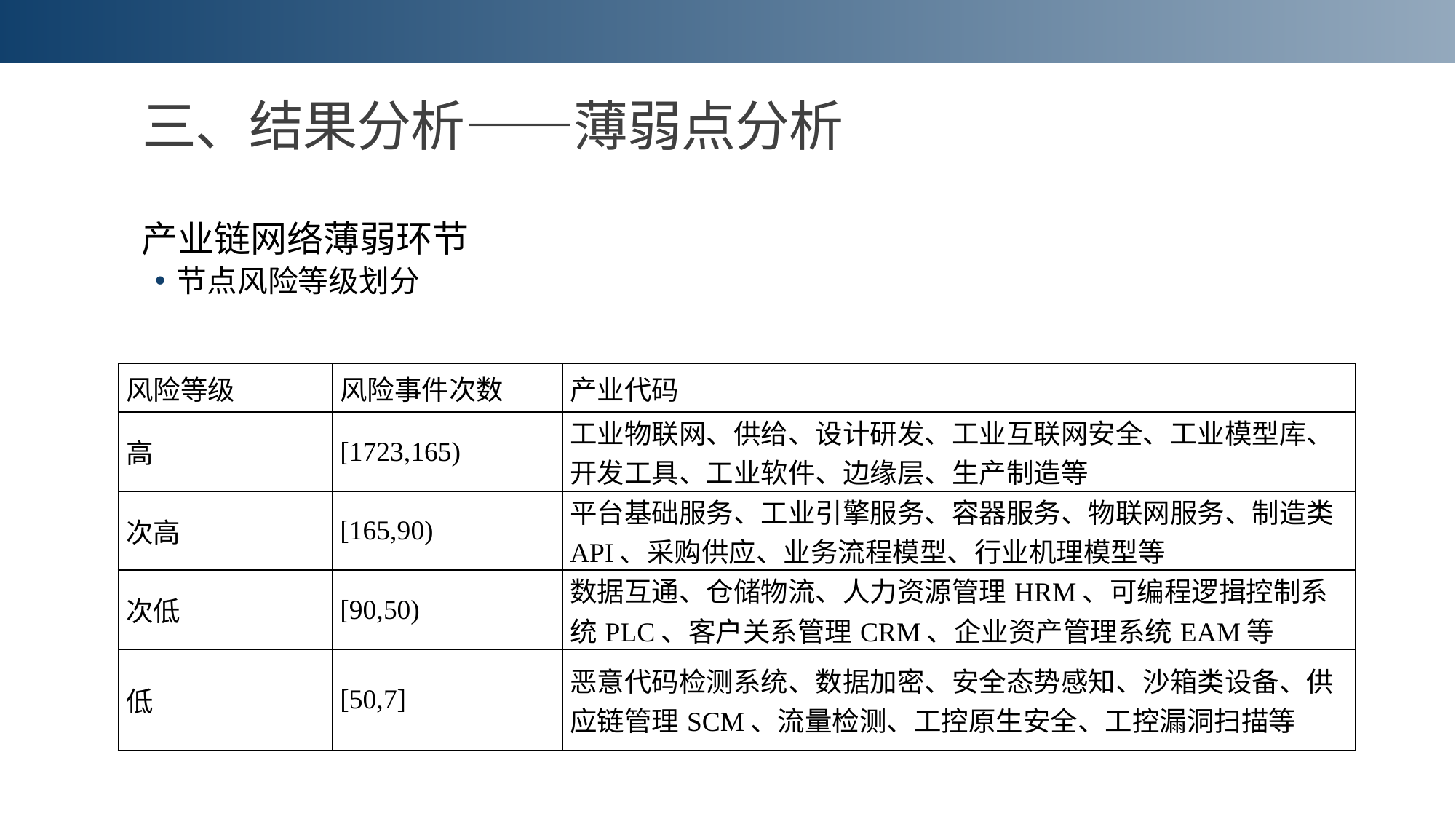

# 三、结果分析——薄弱点分析
产业链网络薄弱环节
节点风险等级划分
| 风险等级 | 风险事件次数 | 产业代码 |
| --- | --- | --- |
| 高 | [1723,165) | 工业物联网、供给、设计研发、工业互联网安全、工业模型库、开发工具、工业软件、边缘层、生产制造等 |
| 次高 | [165,90) | 平台基础服务、工业引擎服务、容器服务、物联网服务、制造类API、采购供应、业务流程模型、行业机理模型等 |
| 次低 | [90,50) | 数据互通、仓储物流、人力资源管理HRM、可编程逻揖控制系统PLC、客户关系管理CRM、企业资产管理系统EAM等 |
| 低 | [50,7] | 恶意代码检测系统、数据加密、安全态势感知、沙箱类设备、供应链管理SCM、流量检测、工控原生安全、工控漏洞扫描等 |